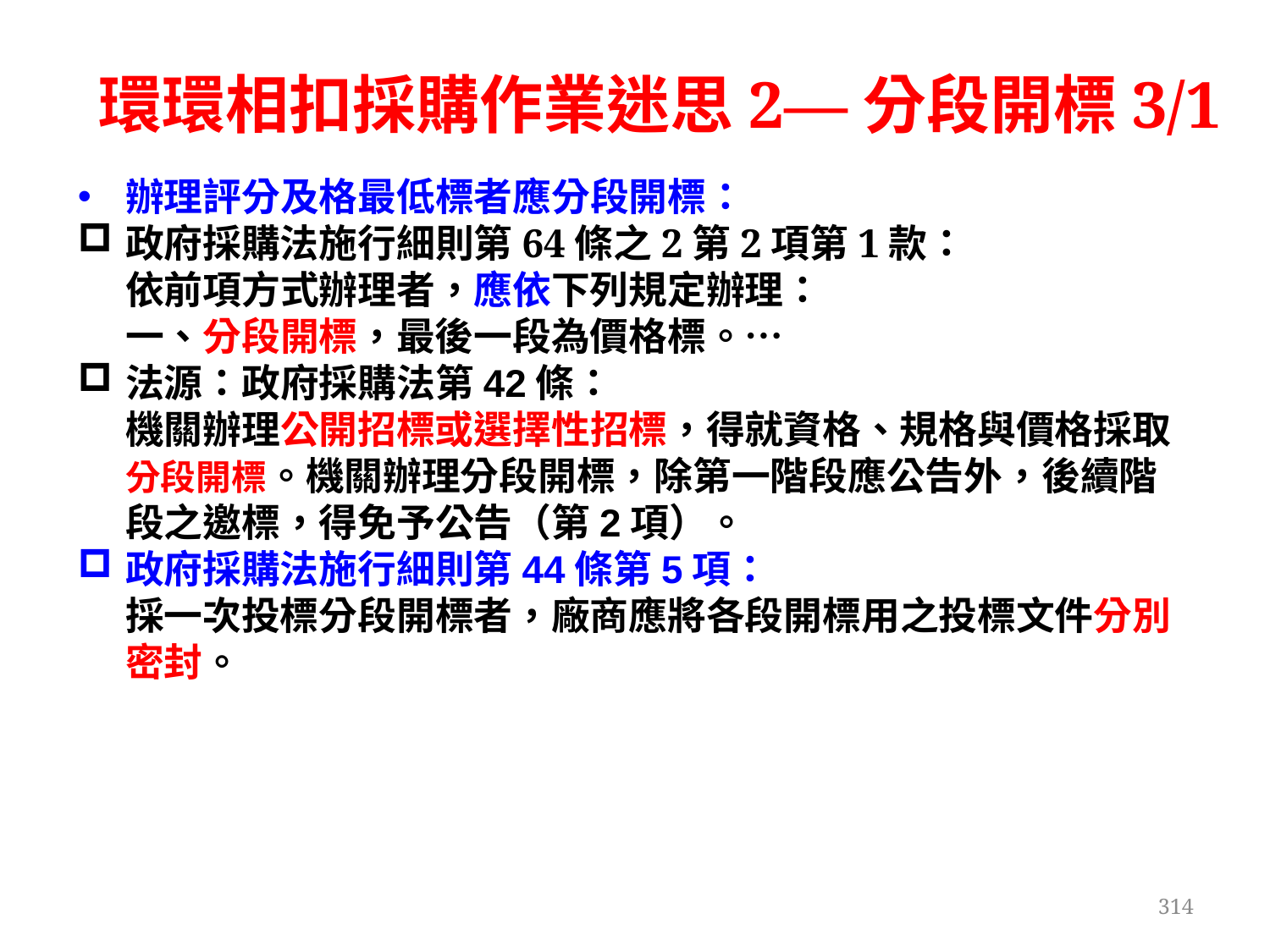

# 環環相扣採購作業迷思2—分段開標3/1
辦理評分及格最低標者應分段開標：
政府採購法施行細則第64條之2第2項第1款：
依前項方式辦理者，應依下列規定辦理：
一、分段開標，最後一段為價格標。…
法源：政府採購法第42條：
機關辦理公開招標或選擇性招標，得就資格、規格與價格採取分段開標。機關辦理分段開標，除第一階段應公告外，後續階段之邀標，得免予公告（第2項）。
政府採購法施行細則第44條第5項：
採一次投標分段開標者，廠商應將各段開標用之投標文件分別密封。
314